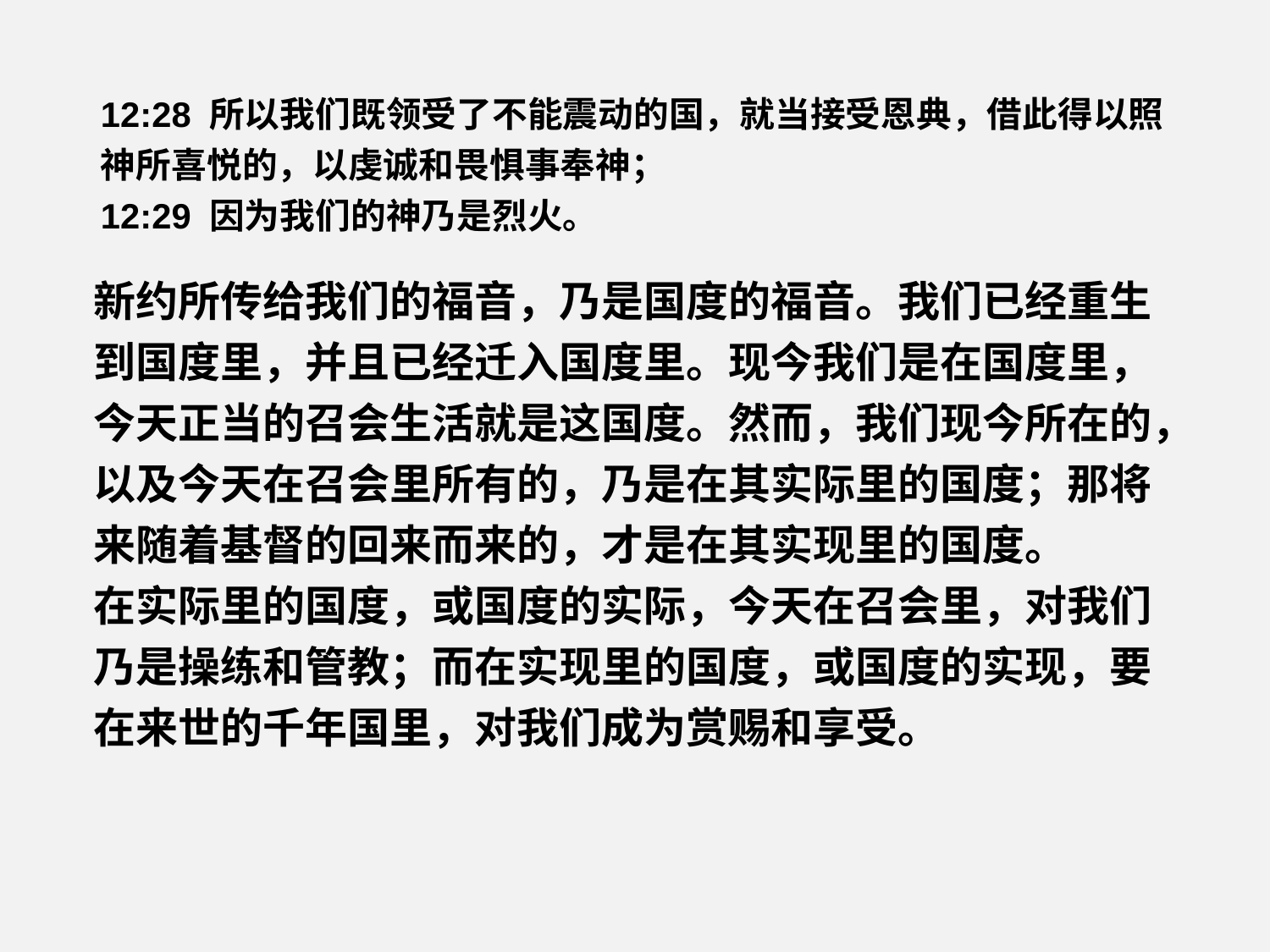

12:28 所以我们既领受了不能震动的国，就当接受恩典，借此得以照神所喜悦的，以虔诚和畏惧事奉神；
12:29 因为我们的神乃是烈火。
新约所传给我们的福音，乃是国度的福音。我们已经重生到国度里，并且已经迁入国度里。现今我们是在国度里，今天正当的召会生活就是这国度。然而，我们现今所在的，以及今天在召会里所有的，乃是在其实际里的国度；那将来随着基督的回来而来的，才是在其实现里的国度。
在实际里的国度，或国度的实际，今天在召会里，对我们乃是操练和管教；而在实现里的国度，或国度的实现，要在来世的千年国里，对我们成为赏赐和享受。